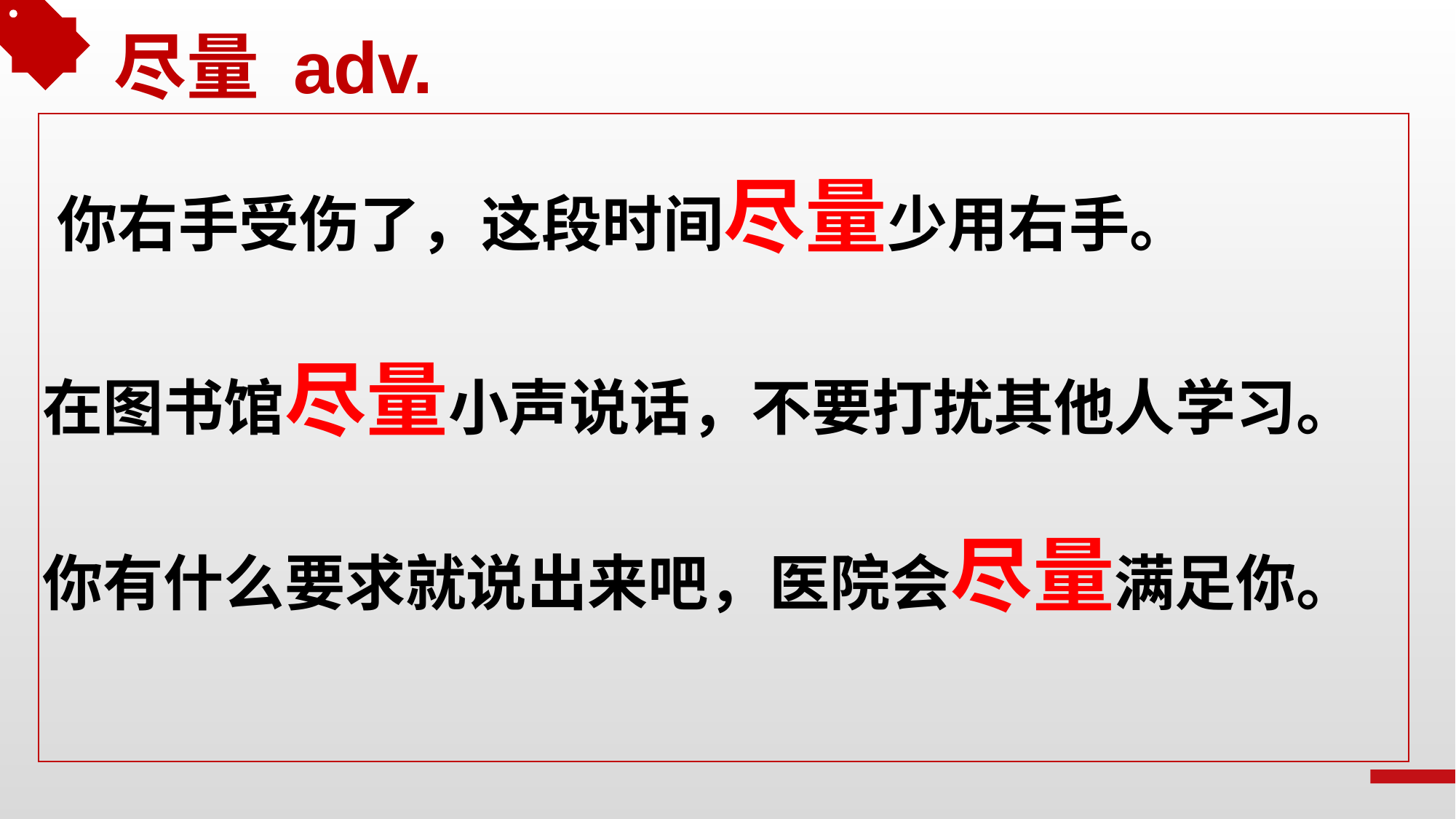

尽量 adv.

你右手受伤了，这段时间尽量少用右手。
在图书馆尽量小声说话，不要打扰其他人学习。
你有什么要求就说出来吧，医院会尽量满足你。